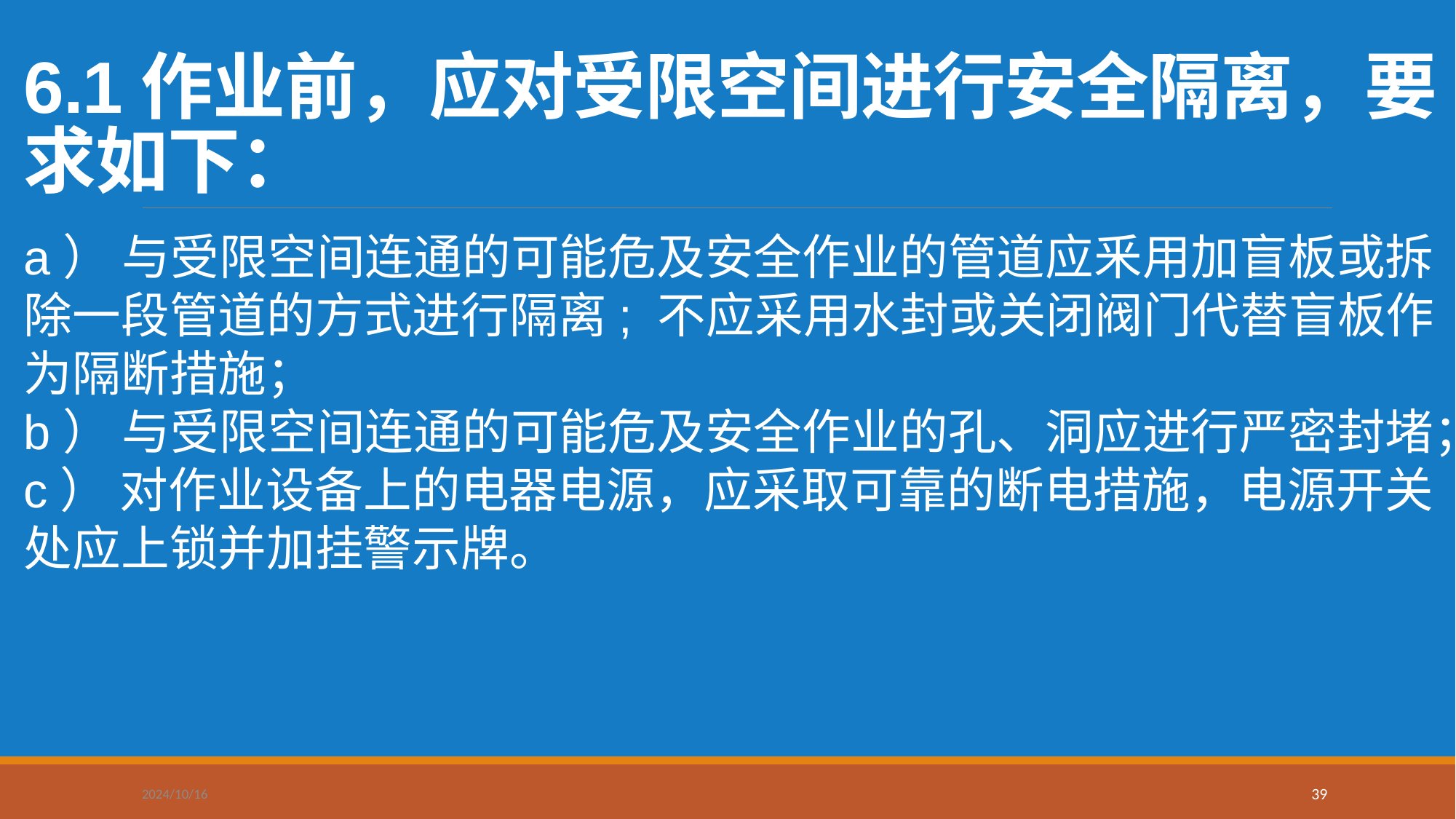

# 6.1作业前，应对受限空间进行安全隔离，要求如下：
a） 与受限空间连通的可能危及安全作业的管道应釆用加盲板或拆除一段管道的方式进行隔离; 不应采用水封或关闭阀门代替盲板作为隔断措施；
b） 与受限空间连通的可能危及安全作业的孔、洞应进行严密封堵；
c） 对作业设备上的电器电源，应采取可靠的断电措施，电源开关处应上锁并加挂警示牌。

2024/10/16
39